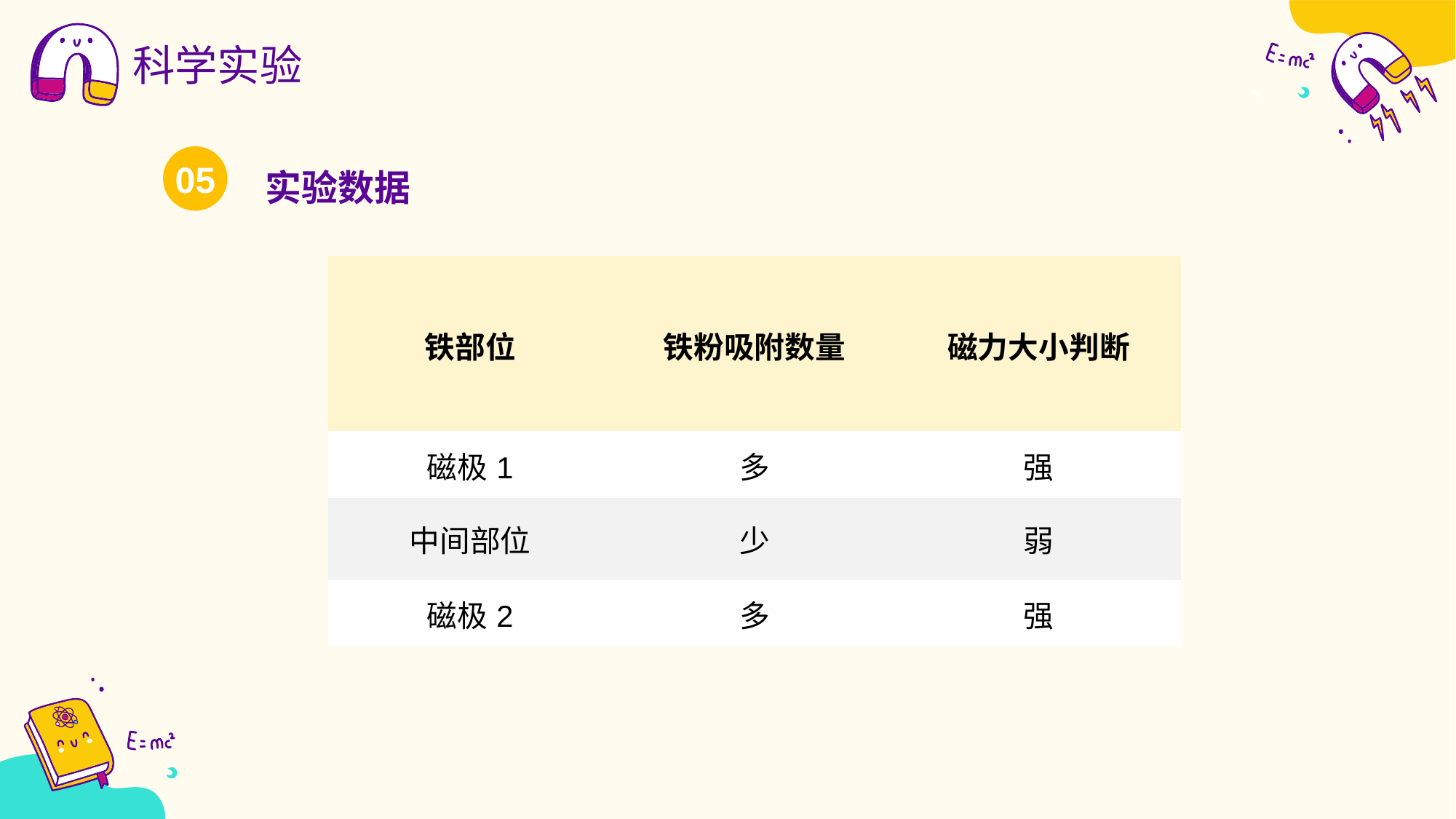

科学实验
实验数据
05
| 铁部位 | 铁粉吸附数量 | 磁力大小判断 |
| --- | --- | --- |
| 磁极1 | 多 | 强 |
| 中间部位 | 少 | 弱 |
| 磁极2 | 多 | 强 |